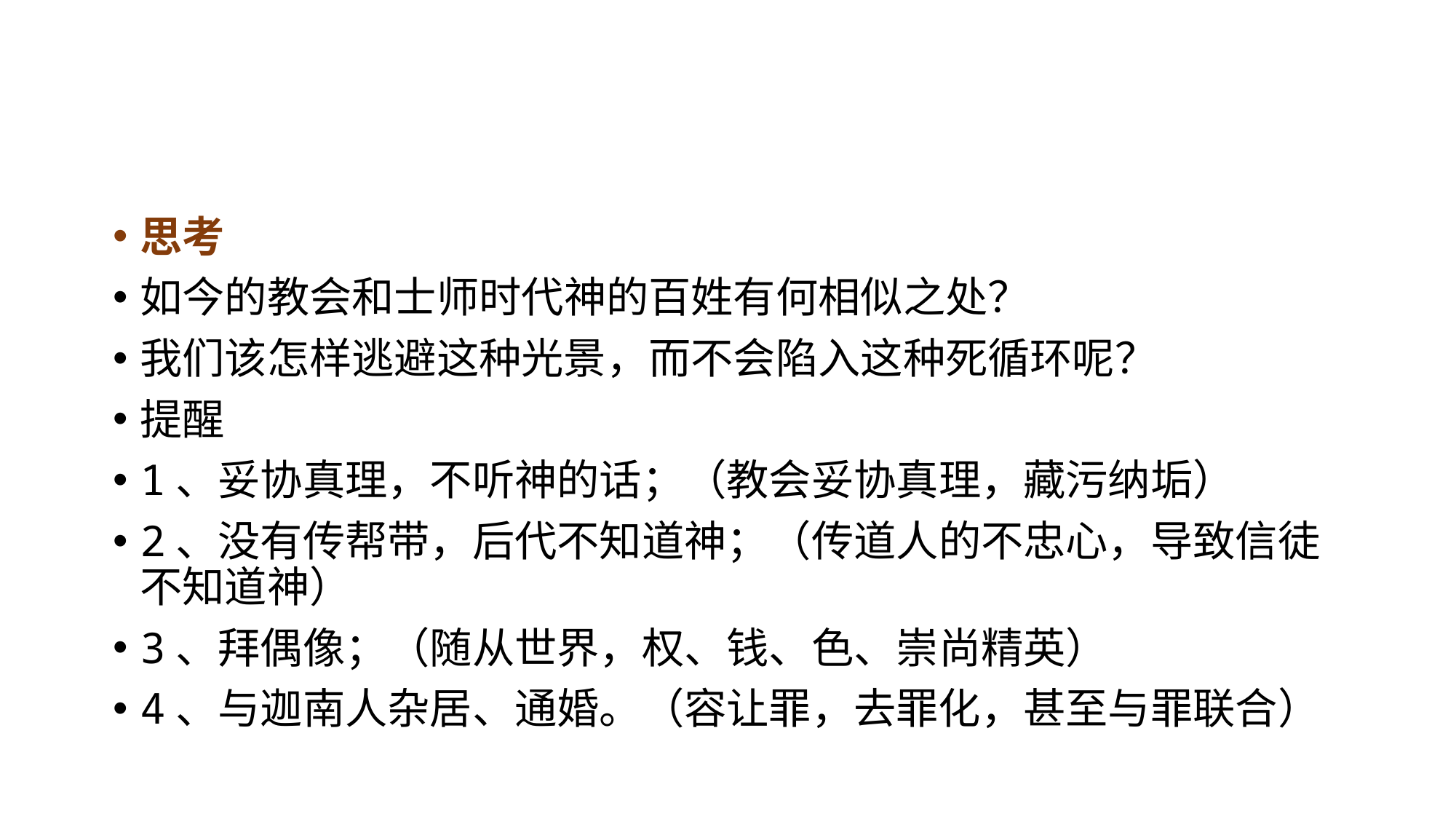

思考
如今的教会和士师时代神的百姓有何相似之处？
我们该怎样逃避这种光景，而不会陷入这种死循环呢？
提醒
1、妥协真理，不听神的话；（教会妥协真理，藏污纳垢）
2、没有传帮带，后代不知道神；（传道人的不忠心，导致信徒不知道神）
3、拜偶像；（随从世界，权、钱、色、崇尚精英）
4、与迦南人杂居、通婚。（容让罪，去罪化，甚至与罪联合）